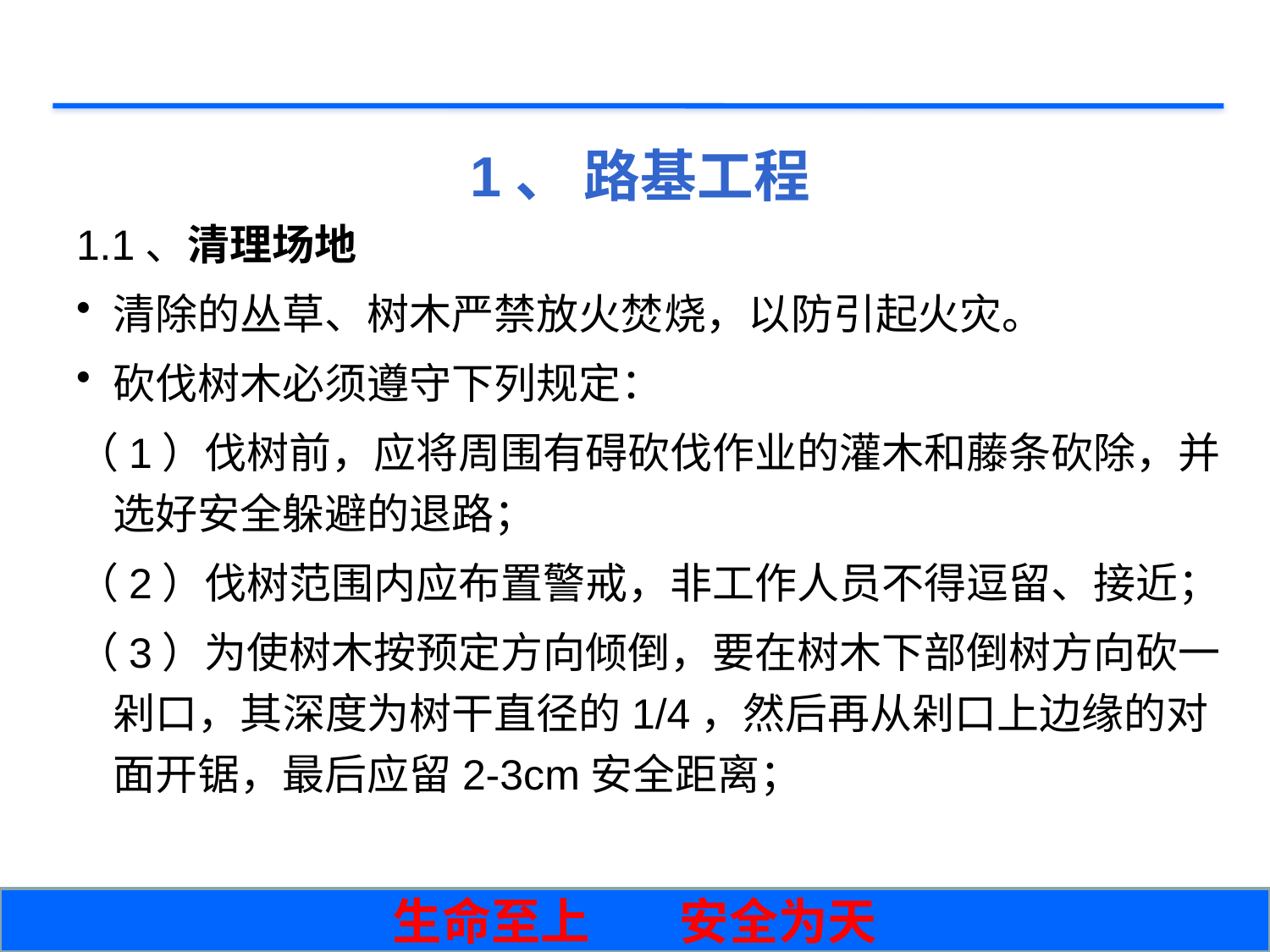

# 1、 路基工程
1.1、清理场地
清除的丛草、树木严禁放火焚烧，以防引起火灾。
砍伐树木必须遵守下列规定：
（1）伐树前，应将周围有碍砍伐作业的灌木和藤条砍除，并选好安全躲避的退路；
（2）伐树范围内应布置警戒，非工作人员不得逗留、接近；
（3）为使树木按预定方向倾倒，要在树木下部倒树方向砍一剁口，其深度为树干直径的1/4，然后再从剁口上边缘的对面开锯，最后应留2-3cm安全距离；